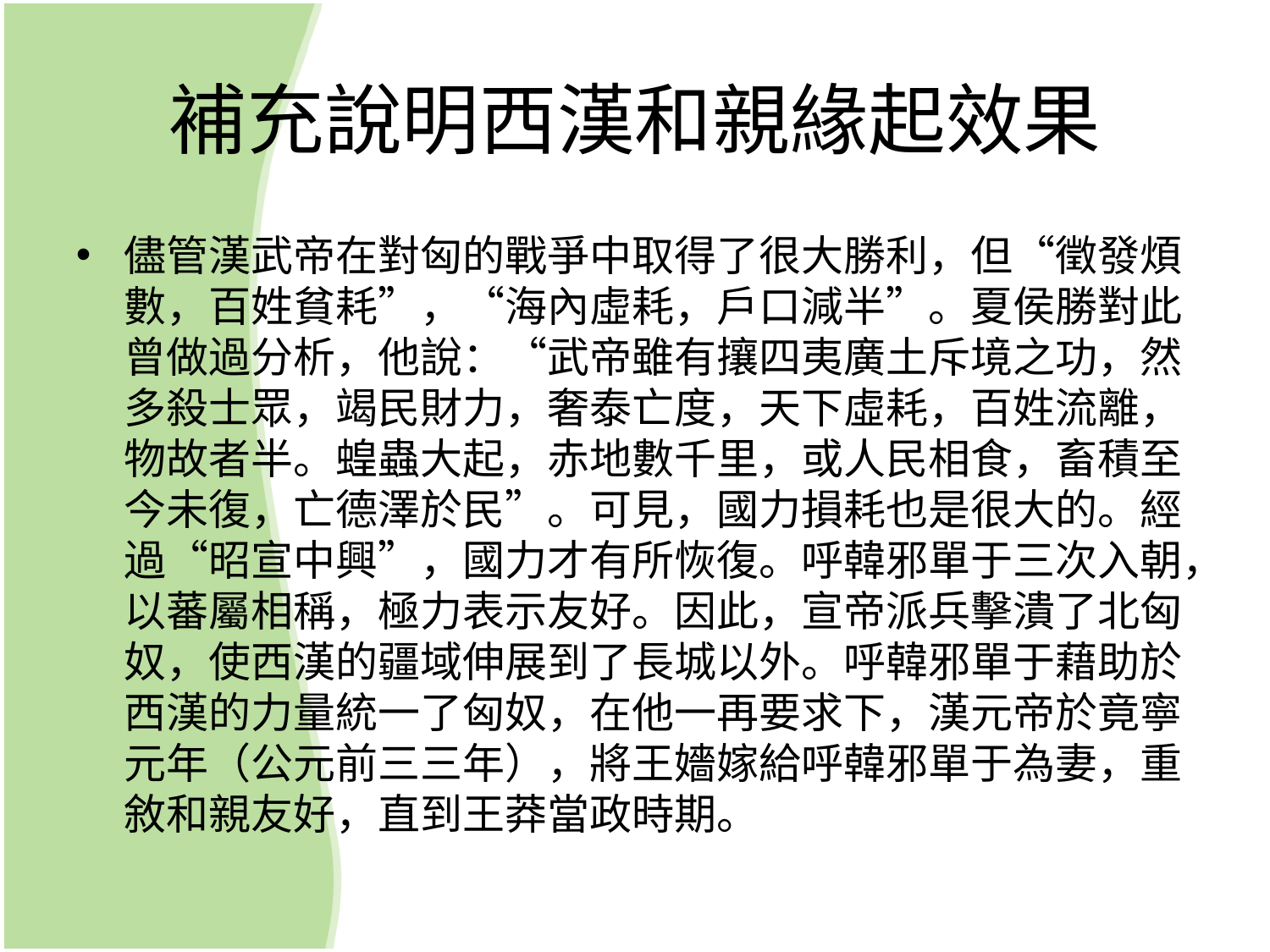

# 補充說明西漢和親緣起效果
儘管漢武帝在對匈的戰爭中取得了很大勝利，但“徵發煩數，百姓貧耗”，“海內虛耗，戶口減半”。夏侯勝對此曾做過分析，他說：“武帝雖有攘四夷廣土斥境之功，然多殺士眾，竭民財力，奢泰亡度，天下虛耗，百姓流離，物故者半。蝗蟲大起，赤地數千里，或人民相食，畜積至今未復，亡德澤於民”。可見，國力損耗也是很大的。經過“昭宣中興”，國力才有所恢復。呼韓邪單于三次入朝，以蕃屬相稱，極力表示友好。因此，宣帝派兵擊潰了北匈奴，使西漢的疆域伸展到了長城以外。呼韓邪單于藉助於西漢的力量統一了匈奴，在他一再要求下，漢元帝於竟寧元年（公元前三三年），將王嬙嫁給呼韓邪單于為妻，重敘和親友好，直到王莽當政時期。